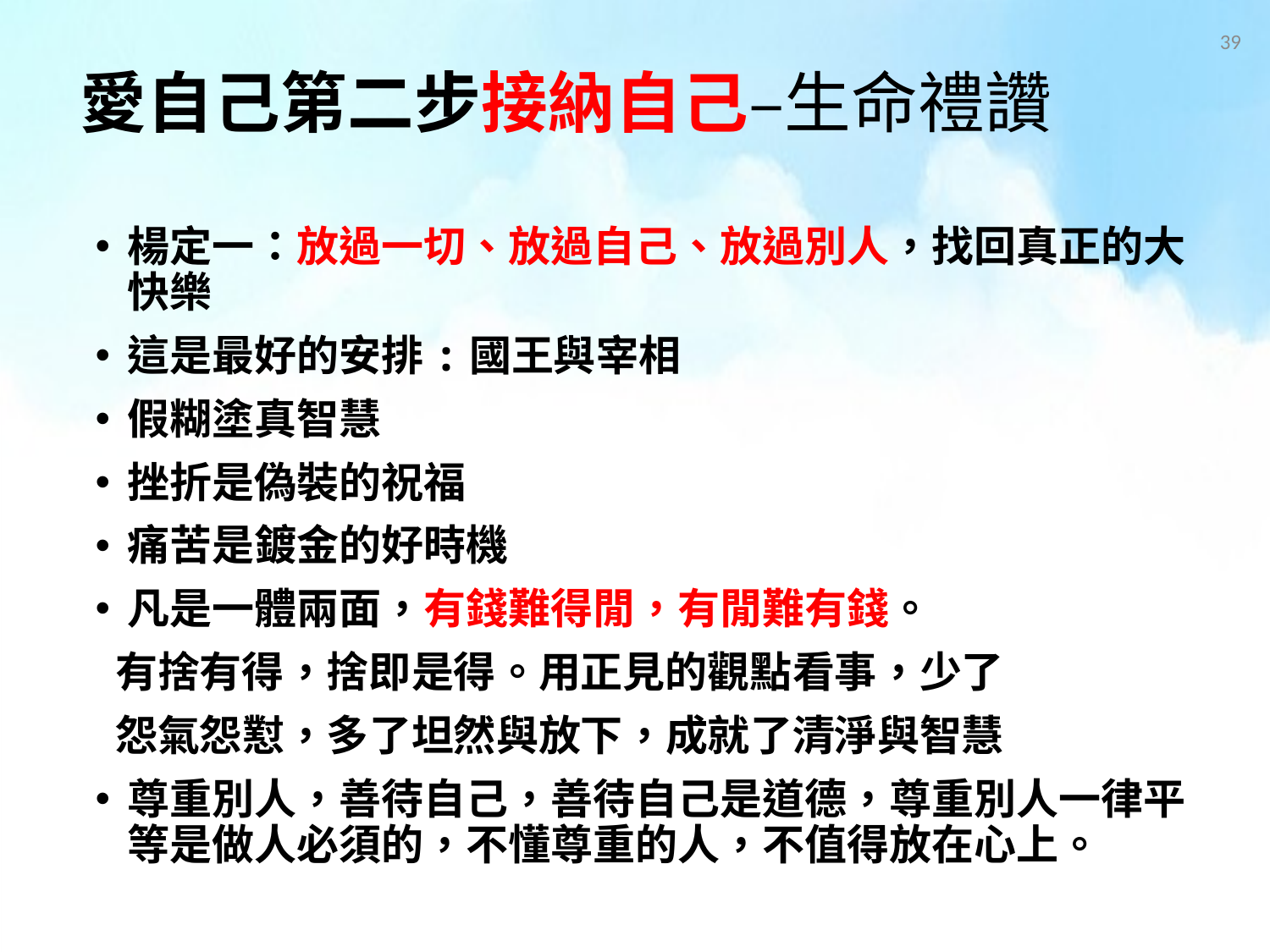

39
# 愛自己第二步接納自己–生命禮讚
楊定一：放過一切、放過自己、放過別人，找回真正的大快樂
這是最好的安排:國王與宰相
假糊塗真智慧
挫折是偽裝的祝福
痛苦是鍍金的好時機
凡是一體兩面，有錢難得閒，有閒難有錢。
 有捨有得，捨即是得。用正見的觀點看事，少了
 怨氣怨懟，多了坦然與放下，成就了清淨與智慧
尊重別人，善待自己，善待自己是道德，尊重別人一律平等是做人必須的，不懂尊重的人，不值得放在心上。